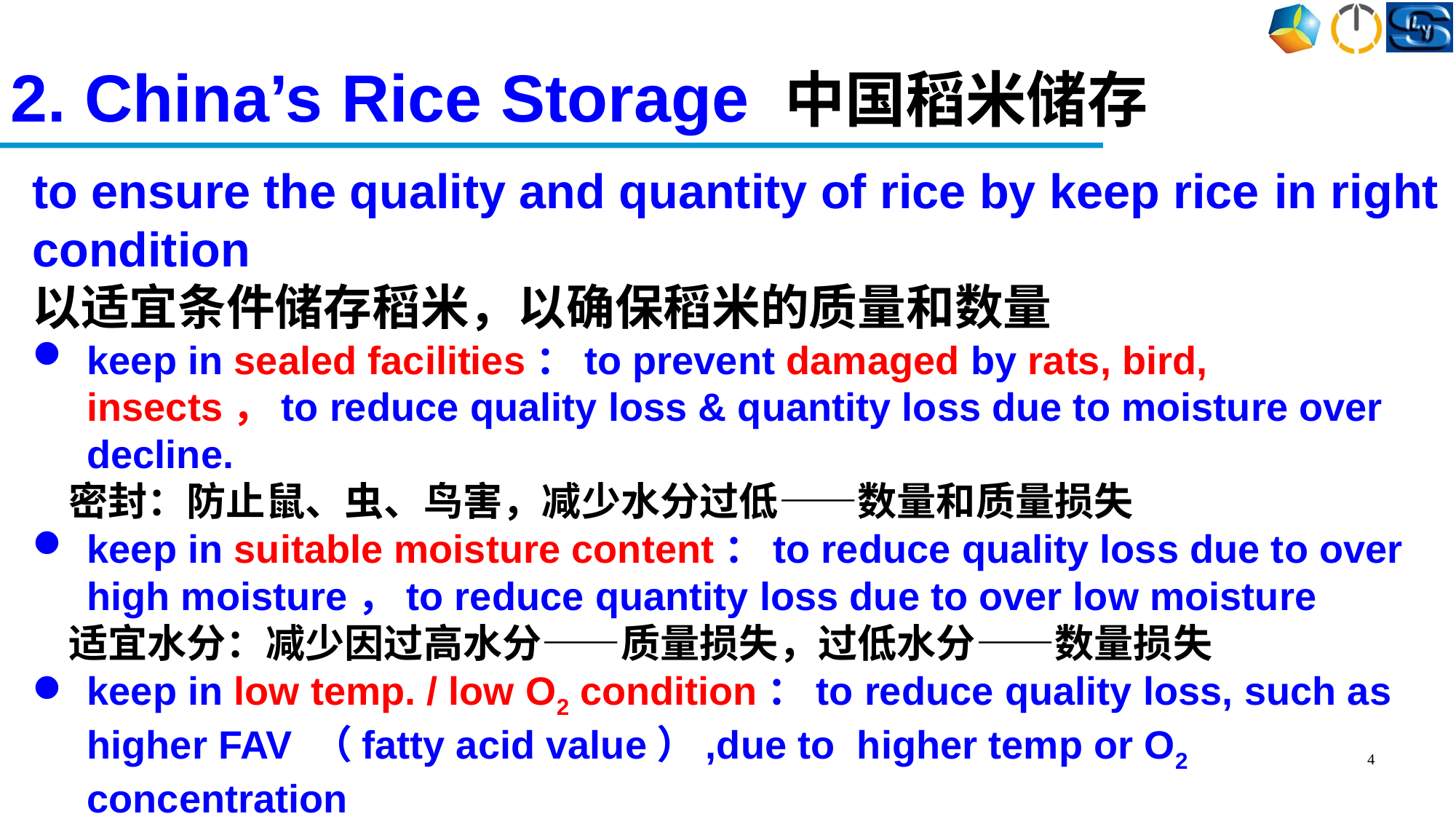

2. China’s Rice Storage 中国稻米储存
to ensure the quality and quantity of rice by keep rice in right condition
以适宜条件储存稻米，以确保稻米的质量和数量
keep in sealed facilities：to prevent damaged by rats, bird, insects，to reduce quality loss & quantity loss due to moisture over decline.
   密封：防止鼠、虫、鸟害，减少水分过低——数量和质量损失
keep in suitable moisture content：to reduce quality loss due to over high moisture，to reduce quantity loss due to over low moisture
   适宜水分：减少因过高水分——质量损失，过低水分——数量损失
keep in low temp. / low O2 condition：to reduce quality loss, such as higher FAV （fatty acid value）,due to  higher temp or O2  concentration
     低温/ 缺氧/低氧（气调处理）：减少因过高温度或氧气浓度造成质量损失
                               （如脂肪酸值过高）
4